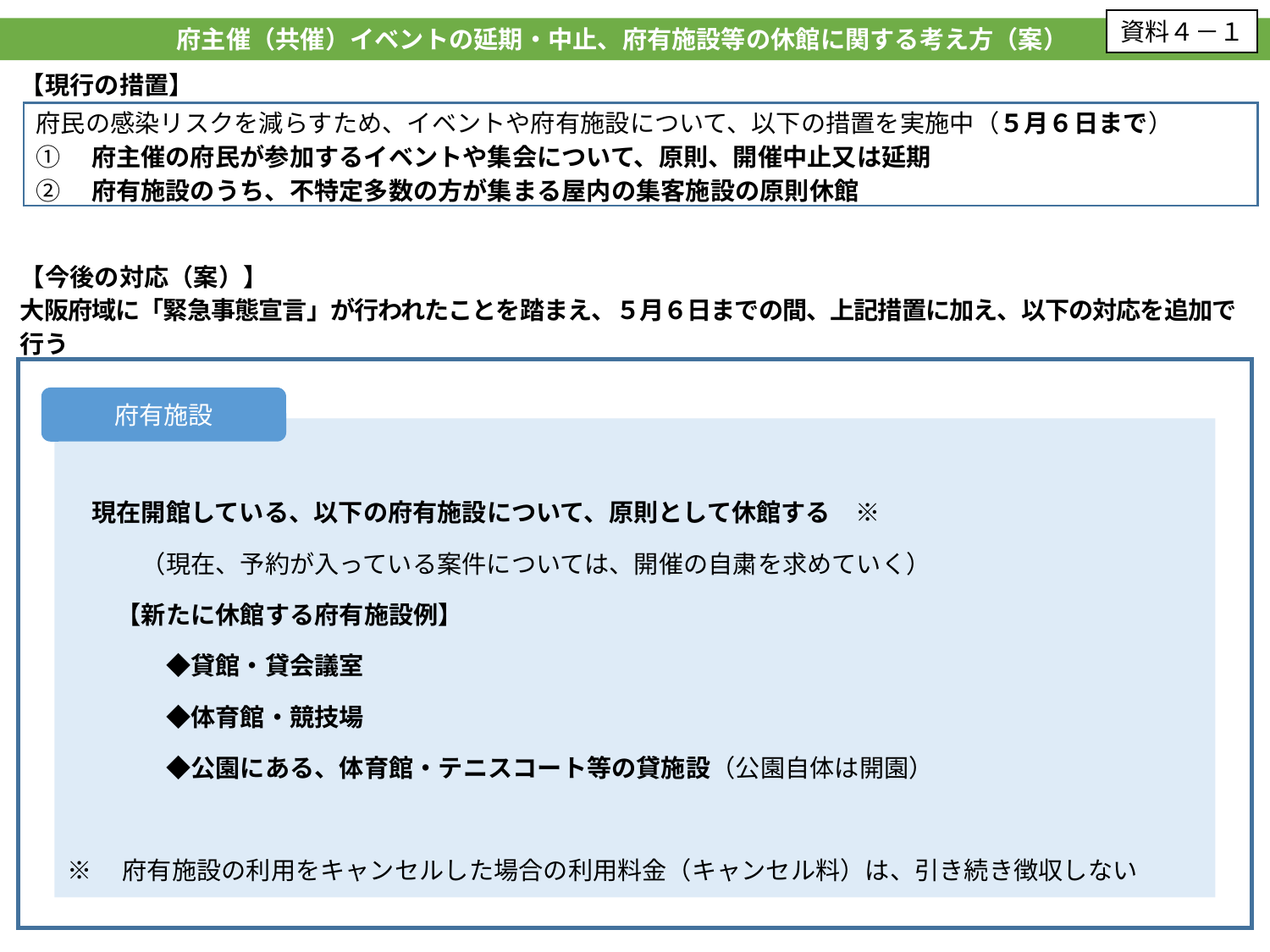

資料４－１
府主催（共催）イベントの延期・中止、府有施設等の休館に関する考え方（案）
【現行の措置】
府民の感染リスクを減らすため、イベントや府有施設について、以下の措置を実施中（５月６日まで）
①　府主催の府民が参加するイベントや集会について、原則、開催中止又は延期
②　府有施設のうち、不特定多数の方が集まる屋内の集客施設の原則休館
【今後の対応（案）】
大阪府域に「緊急事態宣言」が行われたことを踏まえ、５月６日までの間、上記措置に加え、以下の対応を追加で行う

府有施設

　現在開館している、以下の府有施設について、原則として休館する　※
　　　（現在、予約が入っている案件については、開催の自粛を求めていく）
　　【新たに休館する府有施設例】
　　　　◆貸館・貸会議室
　　　　◆体育館・競技場
　　　　◆公園にある、体育館・テニスコート等の貸施設（公園自体は開園）

※　府有施設の利用をキャンセルした場合の利用料金（キャンセル料）は、引き続き徴収しない